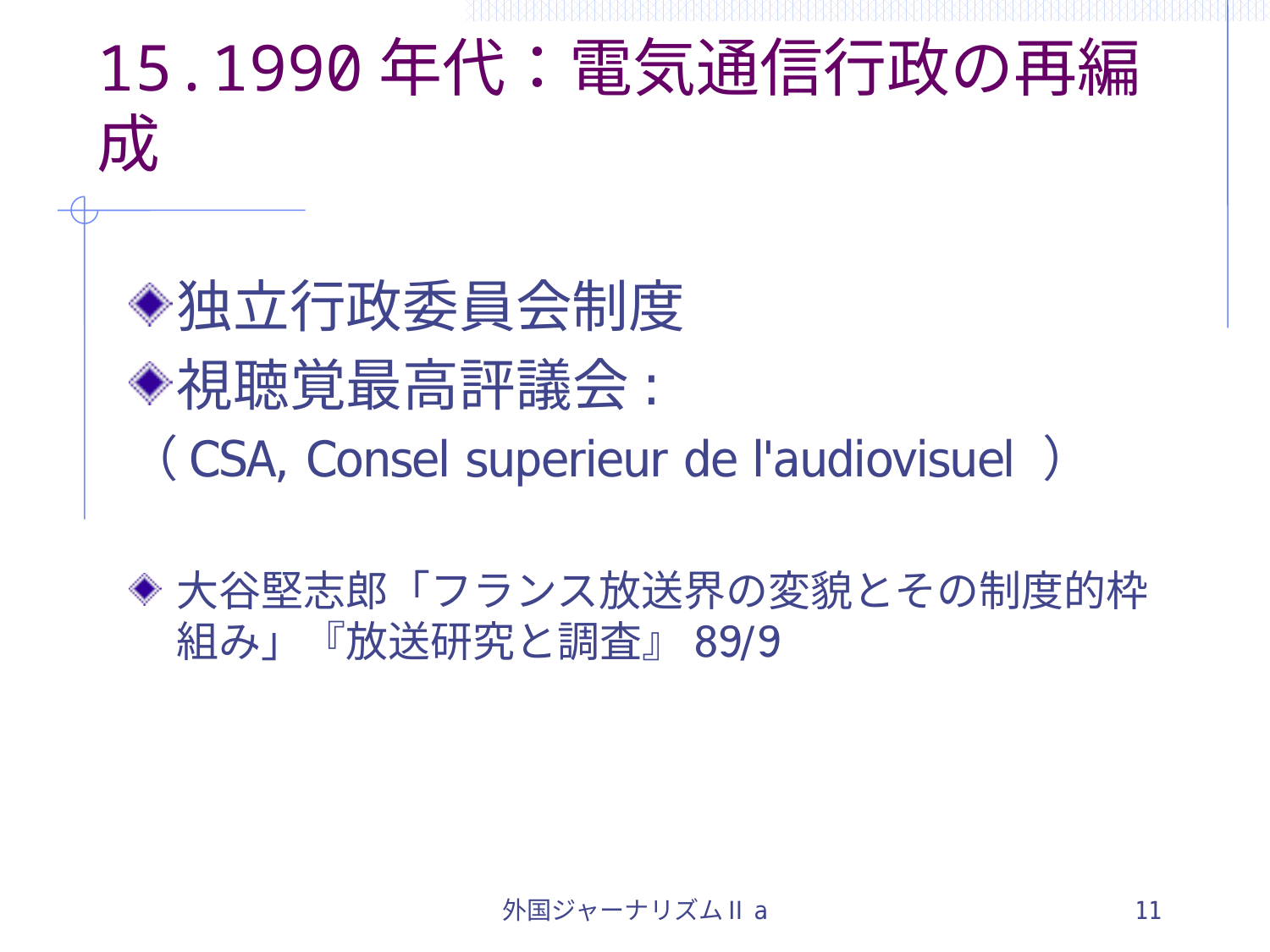

# 15.1990年代：電気通信行政の再編成
独立行政委員会制度
視聴覚最高評議会:
（CSA, Consel superieur de l'audiovisuel ）

大谷堅志郎「フランス放送界の変貌とその制度的枠組み」『放送研究と調査』89/9

外国ジャーナリズムⅡa
11